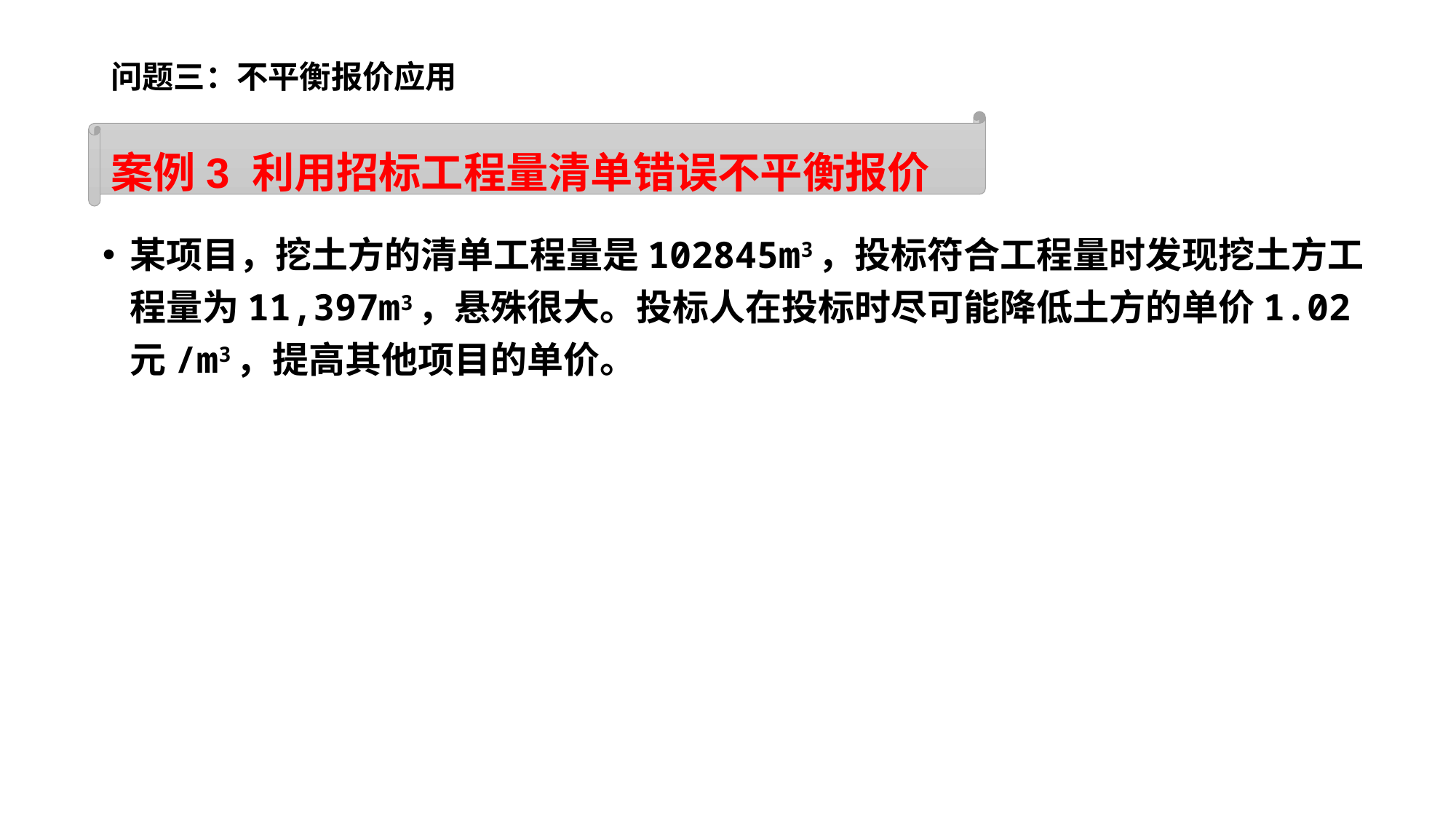

# 问题三：不平衡报价应用
案例3 利用招标工程量清单错误不平衡报价
某项目，挖土方的清单工程量是102845m3，投标符合工程量时发现挖土方工程量为11,397m3，悬殊很大。投标人在投标时尽可能降低土方的单价1.02元/m3，提高其他项目的单价。